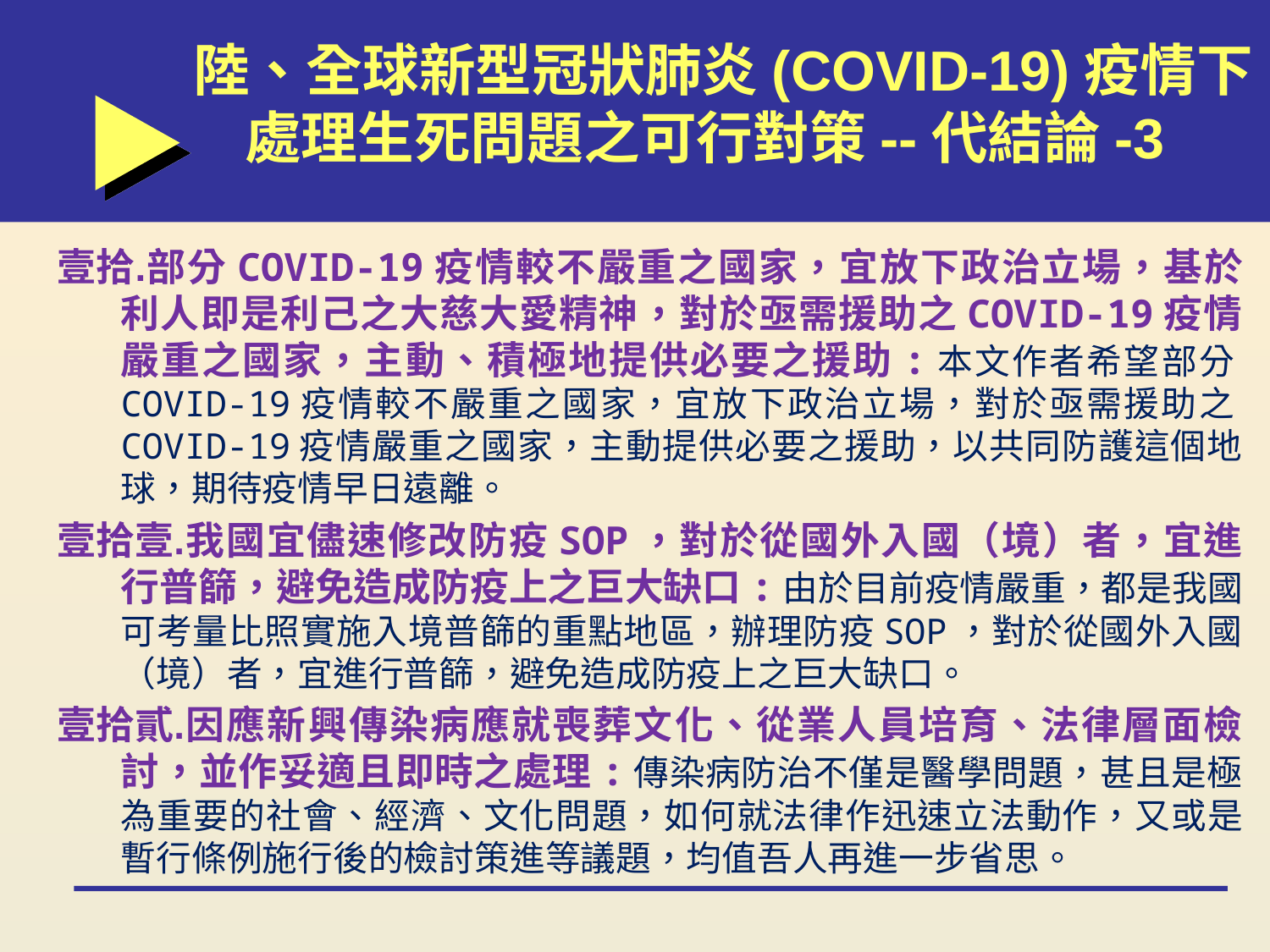

陸、全球新型冠狀肺炎(COVID-19)疫情下
    處理生死問題之可行對策--代結論-3
部分COVID-19疫情較不嚴重之國家，宜放下政治立場，基於利人即是利己之大慈大愛精神，對於亟需援助之COVID-19疫情嚴重之國家，主動、積極地提供必要之援助:本文作者希望部分COVID-19疫情較不嚴重之國家，宜放下政治立場，對於亟需援助之COVID-19疫情嚴重之國家，主動提供必要之援助，以共同防護這個地球，期待疫情早日遠離。
我國宜儘速修改防疫SOP，對於從國外入國（境）者，宜進行普篩，避免造成防疫上之巨大缺口:由於目前疫情嚴重，都是我國可考量比照實施入境普篩的重點地區，辦理防疫SOP，對於從國外入國（境）者，宜進行普篩，避免造成防疫上之巨大缺口。
因應新興傳染病應就喪葬文化、從業人員培育、法律層面檢討，並作妥適且即時之處理:傳染病防治不僅是醫學問題，甚且是極為重要的社會、經濟、文化問題，如何就法律作迅速立法動作，又或是暫行條例施行後的檢討策進等議題，均值吾人再進一步省思。